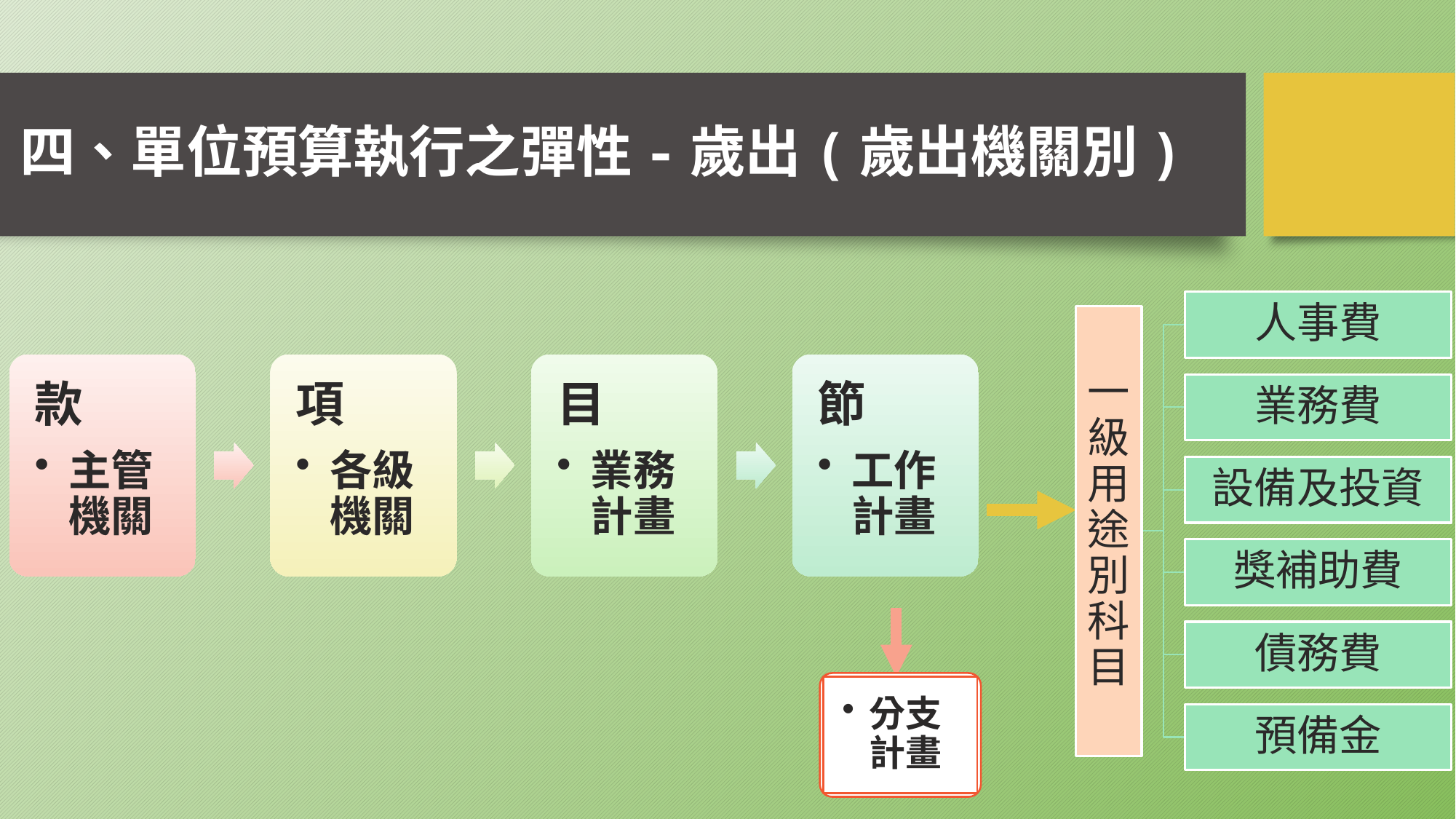

# 四、單位預算執行之彈性-歲出(歲出機關別)

一級用途別科目
人事費
業務費
設備及投資
獎補助費
債務費
預備金
款
主管機關

項
各級機關

目
業務計畫

節
工作計畫

分支計畫